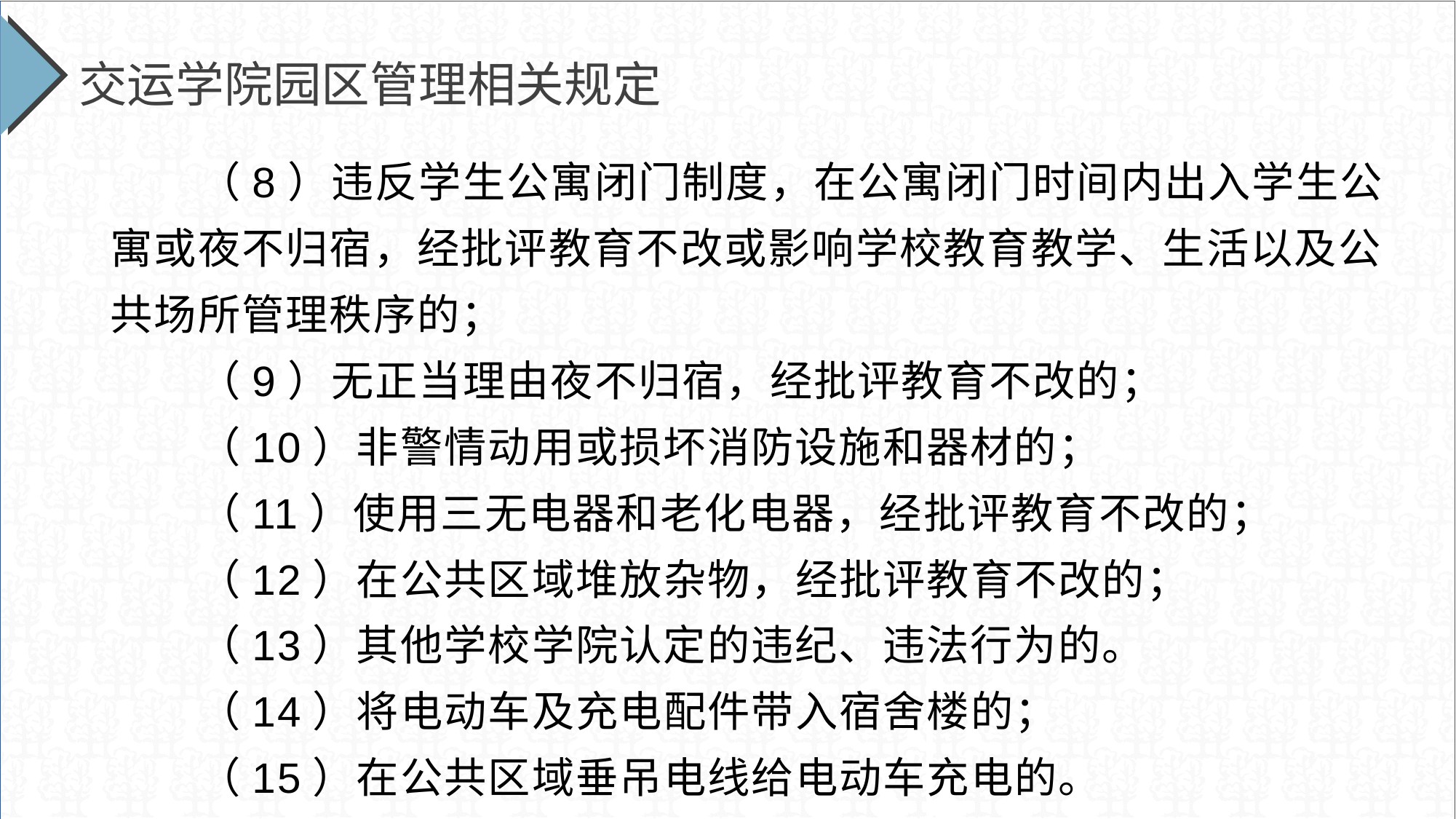

交运学院园区管理相关规定

（8）违反学生公寓闭门制度，在公寓闭门时间内出入学生公寓或夜不归宿，经批评教育不改或影响学校教育教学、生活以及公共场所管理秩序的；
（9）无正当理由夜不归宿，经批评教育不改的；
（10）非警情动用或损坏消防设施和器材的；
（11）使用三无电器和老化电器，经批评教育不改的；
（12）在公共区域堆放杂物，经批评教育不改的；
（13）其他学校学院认定的违纪、违法行为的。
（14）将电动车及充电配件带入宿舍楼的；
（15）在公共区域垂吊电线给电动车充电的。